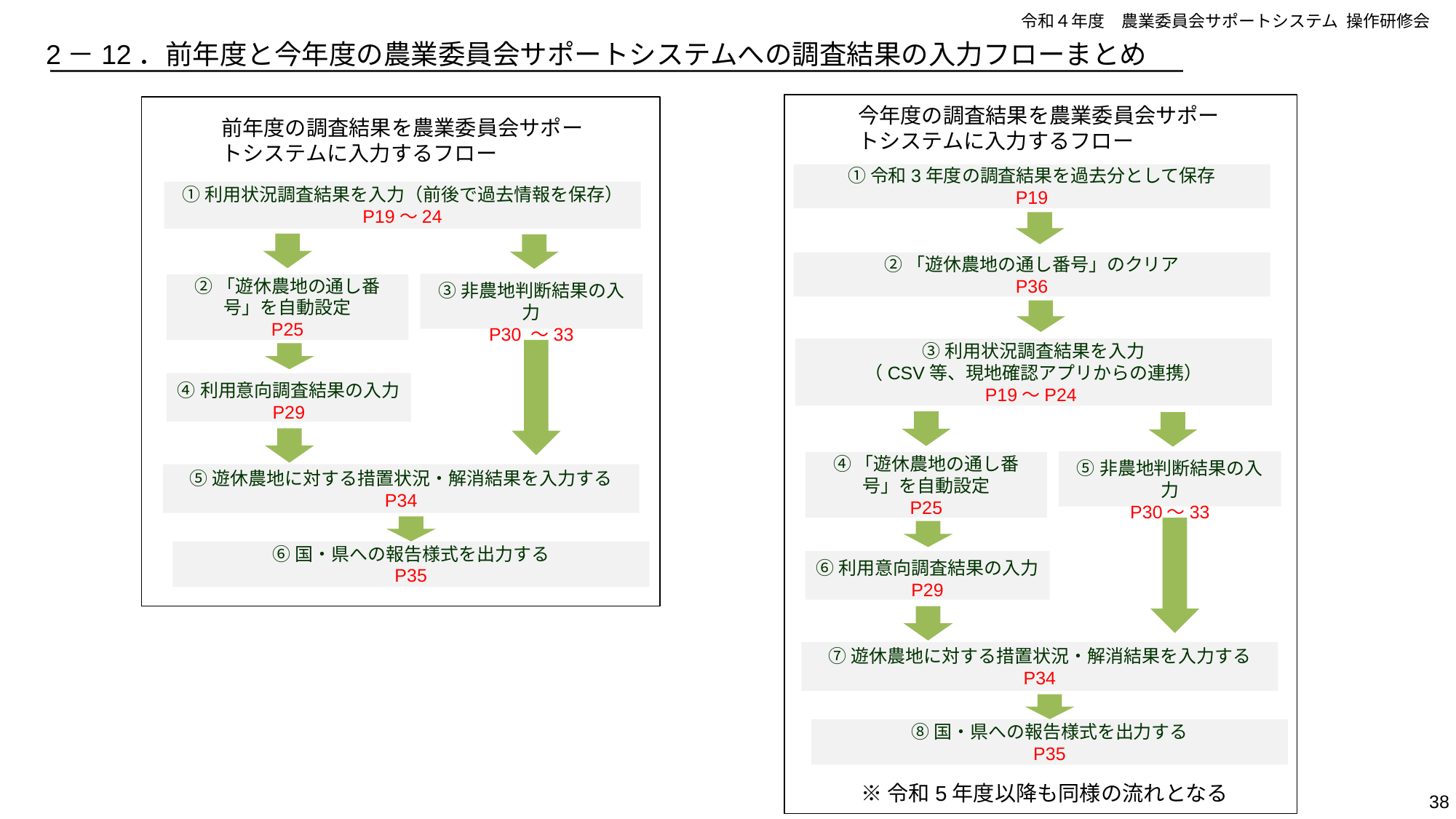

# 2－12．前年度と今年度の農業委員会サポートシステムへの調査結果の入力フローまとめ

今年度の調査結果を農業委員会サポートシステムに入力するフロー
前年度の調査結果を農業委員会サポートシステムに入力するフロー
①令和3年度の調査結果を過去分として保存
P19
①利用状況調査結果を入力（前後で過去情報を保存）
P19～24

②「遊休農地の通し番号」のクリア
P36
③非農地判断結果の入力
P30 ～33
②「遊休農地の通し番号」を自動設定
P25

③利用状況調査結果を入力
（CSV等、現地確認アプリからの連携）
P19～P24

④利用意向調査結果の入力
P29

⑤非農地判断結果の入力
P30～33
④「遊休農地の通し番号」を自動設定
P25
⑤遊休農地に対する措置状況・解消結果を入力する
P34

⑥国・県への報告様式を出力する
P35

⑥利用意向調査結果の入力
P29

⑦遊休農地に対する措置状況・解消結果を入力する
P34

⑧国・県への報告様式を出力する
P35
※令和5年度以降も同様の流れとなる